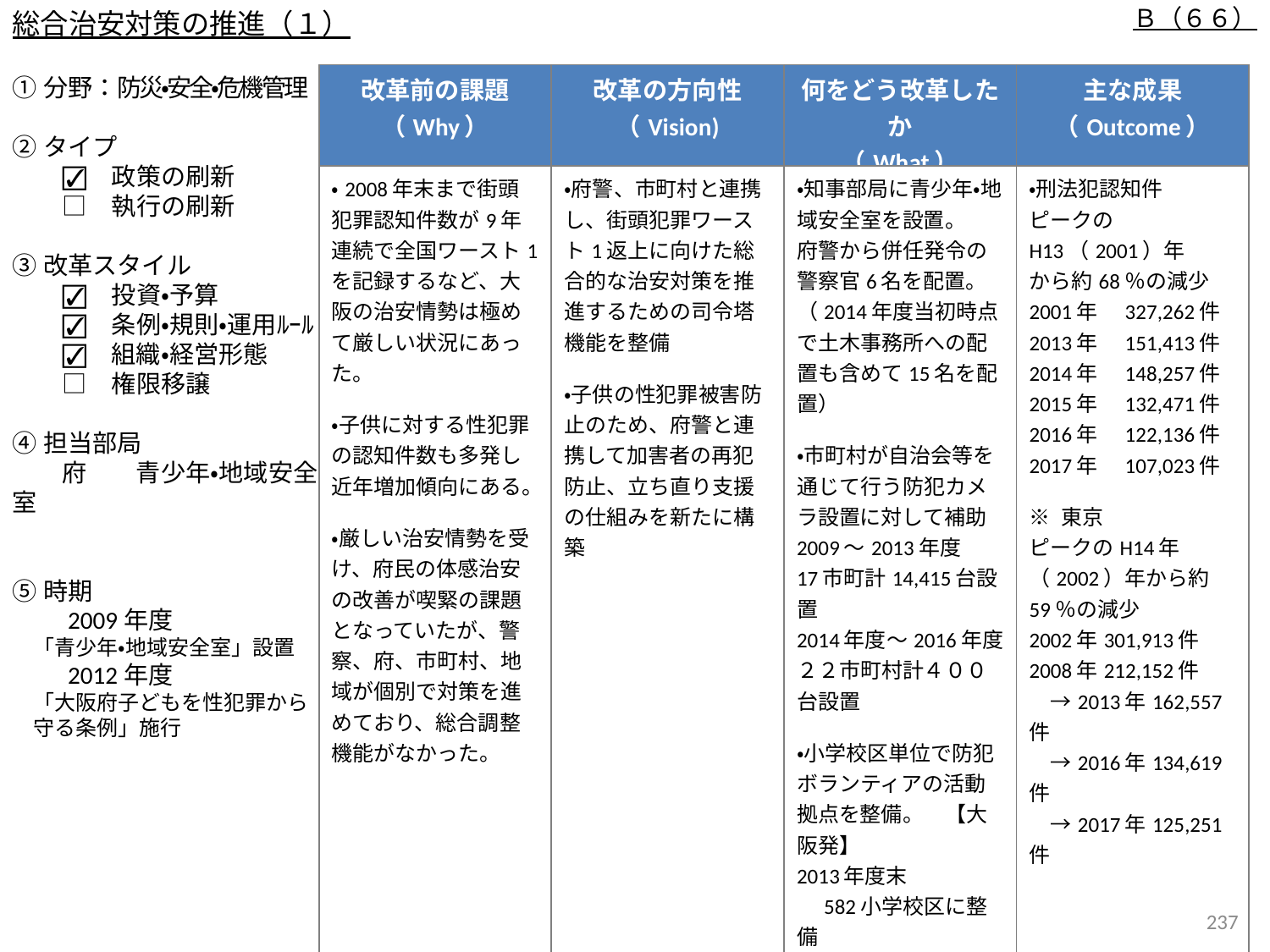

総合治安対策の推進（１）
Ｂ（６６）
| 改革前の課題 （Why） | 改革の方向性 （Vision) | 何をどう改革したか （What） | 主な成果 （Outcome） |
| --- | --- | --- | --- |
| ・2008年末まで街頭犯罪認知件数が9年連続で全国ワースト1を記録するなど、大阪の治安情勢は極めて厳しい状況にあった。 ・子供に対する性犯罪の認知件数も多発し近年増加傾向にある。 ・厳しい治安情勢を受け、府民の体感治安の改善が喫緊の課題となっていたが、警察、府、市町村、地域が個別で対策を進めており、総合調整機能がなかった。 | ・府警、市町村と連携し、街頭犯罪ワースト1返上に向けた総合的な治安対策を推進するための司令塔機能を整備 ・子供の性犯罪被害防止のため、府警と連携して加害者の再犯防止、立ち直り支援の仕組みを新たに構築 | ・知事部局に青少年・地域安全室を設置。 府警から併任発令の警察官6名を配置。 （2014年度当初時点で土木事務所への配置も含めて15名を配置） ・市町村が自治会等を通じて行う防犯カメラ設置に対して補助 2009～2013年度 17市町計14,415台設置 2014年度～2016年度 ２２市町村計４００台設置 ・小学校区単位で防犯ボランティアの活動拠点を整備。　【大阪発】 2013年度末 　582小学校区に整備 （府内設置率　58％） 2017年度末 　982小学校区に整備 （府内設置率　99.7%） | ・刑法犯認知件 ピークのH13（2001）年 から約68％の減少 2001年　327,262件 2013年　151,413件 2014年　148,257件 2015年　132,471件 2016年　122,136件 2017年　107,023件 ※ 東京 ピークのH14年（2002）年から約59％の減少　 2002年301,913件 2008年212,152件 　→2013年162,557件 　→2016年134,619件 　→2017年125,251件 |
①分野：防災・安全・危機管理

②タイプ
　　☑　政策の刷新
　　□　執行の刷新

③改革スタイル
　　☑　投資・予算
　　☑　条例・規則・運用ﾙｰﾙ
　　☑　組織・経営形態
　　□　権限移譲

④担当部局
　　府　　青少年・地域安全室

⑤時期
　　2009年度
　「青少年・地域安全室」設置
　　2012年度
　「大阪府子どもを性犯罪から
　守る条例」施行

237